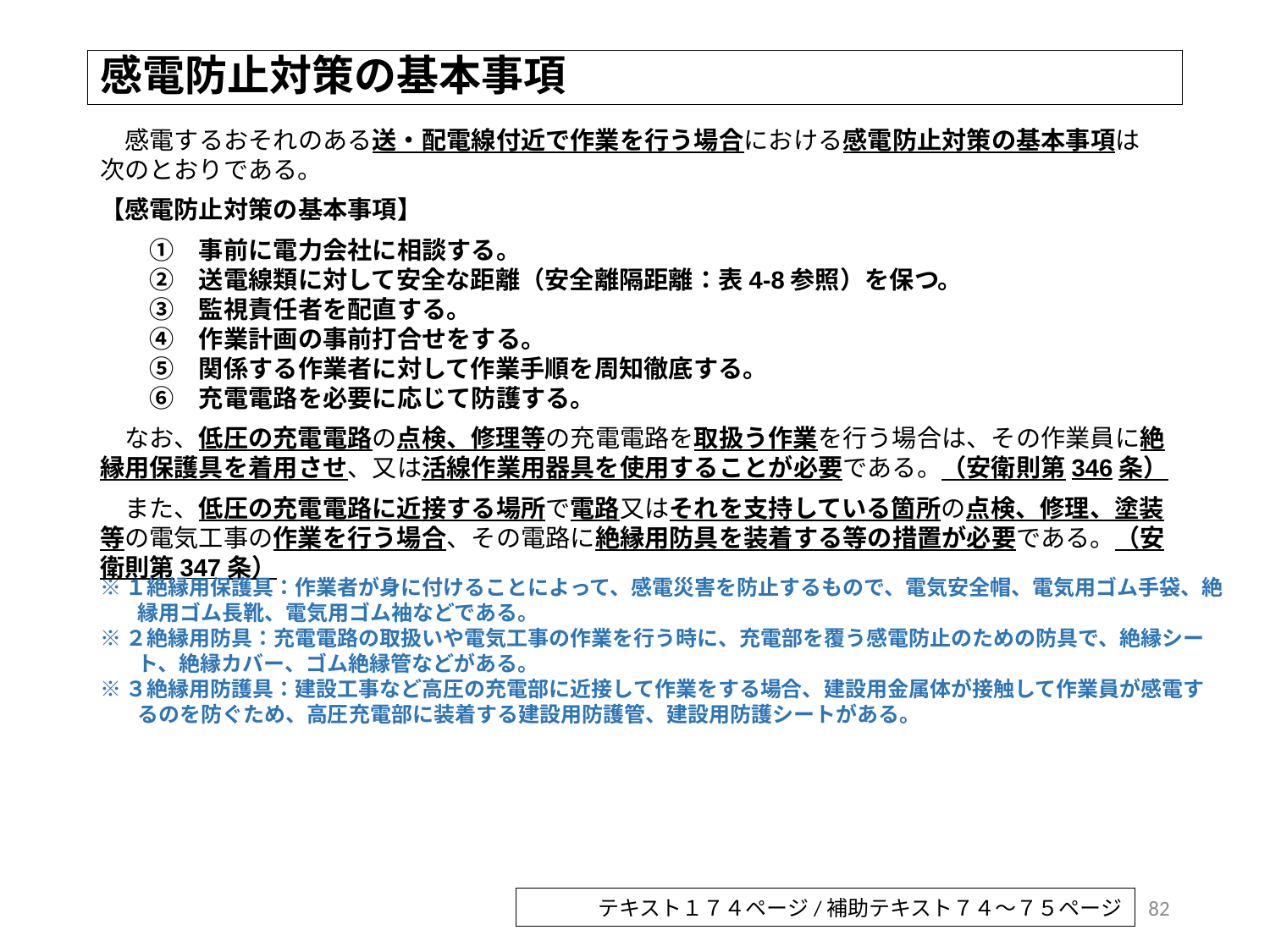

# 感電防止対策の基本事項
　感電するおそれのある送・配電線付近で作業を行う場合における感電防止対策の基本事項は
次のとおりである。
【感電防止対策の基本事項】
　　①　事前に電力会社に相談する。
　　②　送電線類に対して安全な距離（安全離隔距離：表4-8参照）を保つ。
　　③　監視責任者を配直する。
　　④　作業計画の事前打合せをする。
　　⑤　関係する作業者に対して作業手順を周知徹底する。
　　⑥　充電電路を必要に応じて防護する。
　なお、低圧の充電電路の点検、修理等の充電電路を取扱う作業を行う場合は、その作業員に絶縁用保護具を着用させ、又は活線作業用器具を使用することが必要である。（安衛則第346条）
　また、低圧の充電電路に近接する場所で電路又はそれを支持している箇所の点検、修理、塗装等の電気工事の作業を行う場合、その電路に絶縁用防具を装着する等の措置が必要である。（安衛則第347条）

※１絶縁用保護具：作業者が身に付けることによって、感電災害を防止するもので、電気安全帽、電気用ゴム手袋、絶縁用ゴム長靴、電気用ゴム袖などである。
※２絶縁用防具：充電電路の取扱いや電気工事の作業を行う時に、充電部を覆う感電防止のための防具で、絶縁シート、絶縁カバー、ゴム絶縁管などがある。
※３絶縁用防護具：建設工事など高圧の充電部に近接して作業をする場合、建設用金属体が接触して作業員が感電するのを防ぐため、高圧充電部に装着する建設用防護管、建設用防護シートがある。

82
テキスト１７４ページ/補助テキスト７４～７５ページ